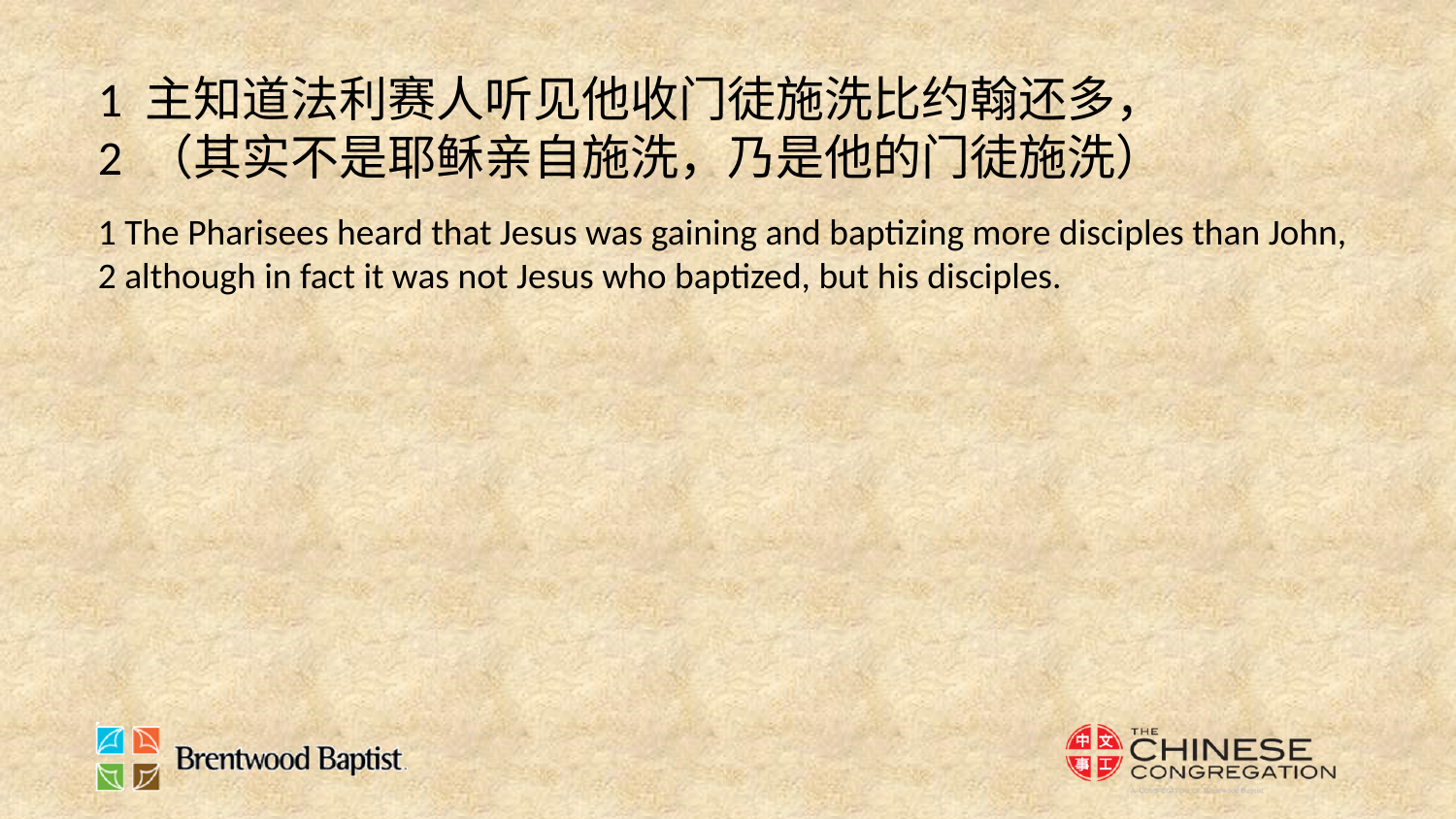

1 主知道法利赛人听见他收门徒施洗比约翰还多，
2 （其实不是耶稣亲自施洗，乃是他的门徒施洗）

1 The Pharisees heard that Jesus was gaining and baptizing more disciples than John,
2 although in fact it was not Jesus who baptized, but his disciples.